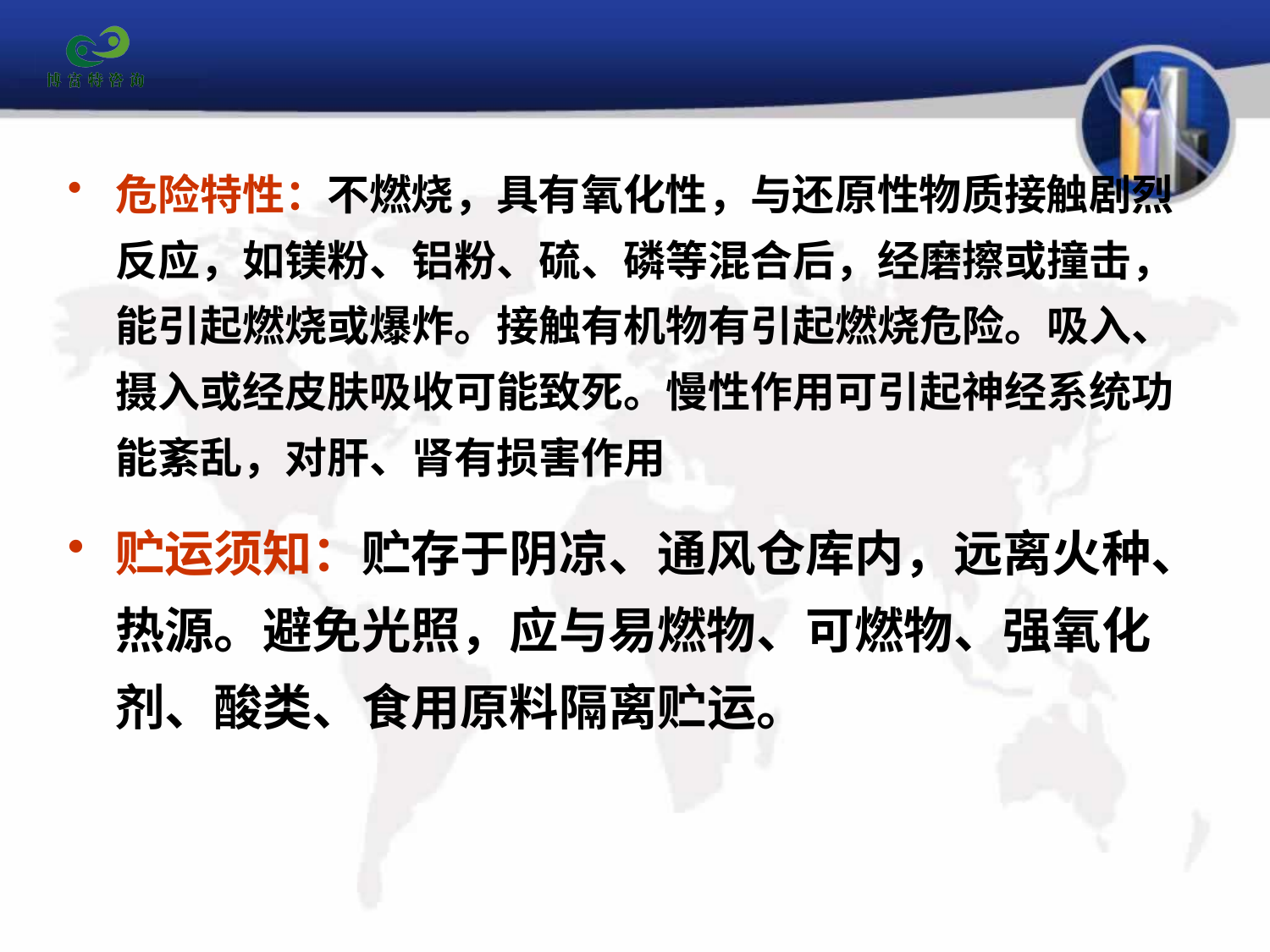

危险特性：不燃烧，具有氧化性，与还原性物质接触剧烈反应，如镁粉、铝粉、硫、磷等混合后，经磨擦或撞击，能引起燃烧或爆炸。接触有机物有引起燃烧危险。吸入、摄入或经皮肤吸收可能致死。慢性作用可引起神经系统功能紊乱，对肝、肾有损害作用
贮运须知：贮存于阴凉、通风仓库内，远离火种、热源。避免光照，应与易燃物、可燃物、强氧化剂、酸类、食用原料隔离贮运。